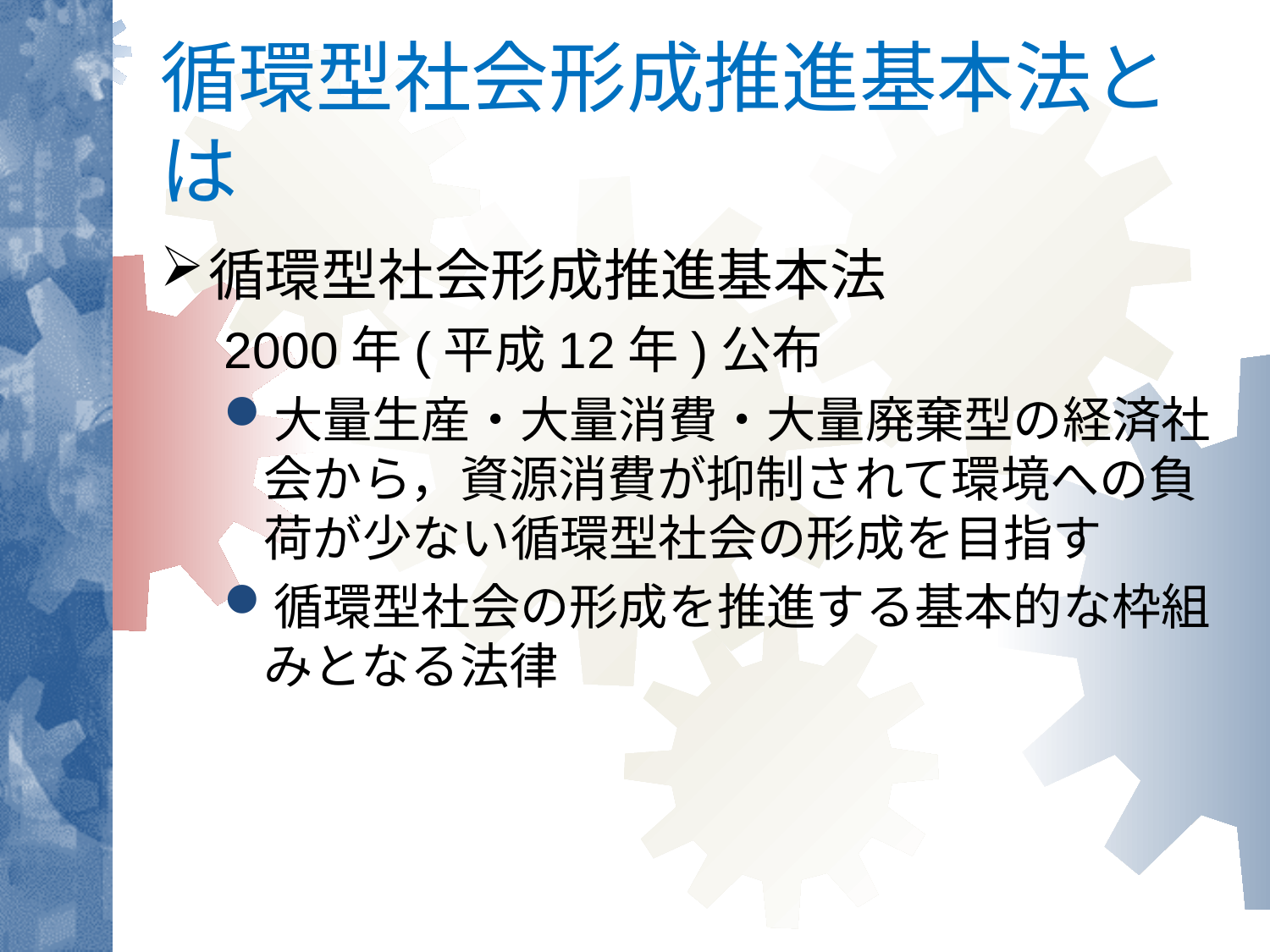

# 循環型社会形成推進基本法とは
循環型社会形成推進基本法
　2000年(平成12年)公布
大量生産・大量消費・大量廃棄型の経済社会から，資源消費が抑制されて環境への負荷が少ない循環型社会の形成を目指す
循環型社会の形成を推進する基本的な枠組みとなる法律